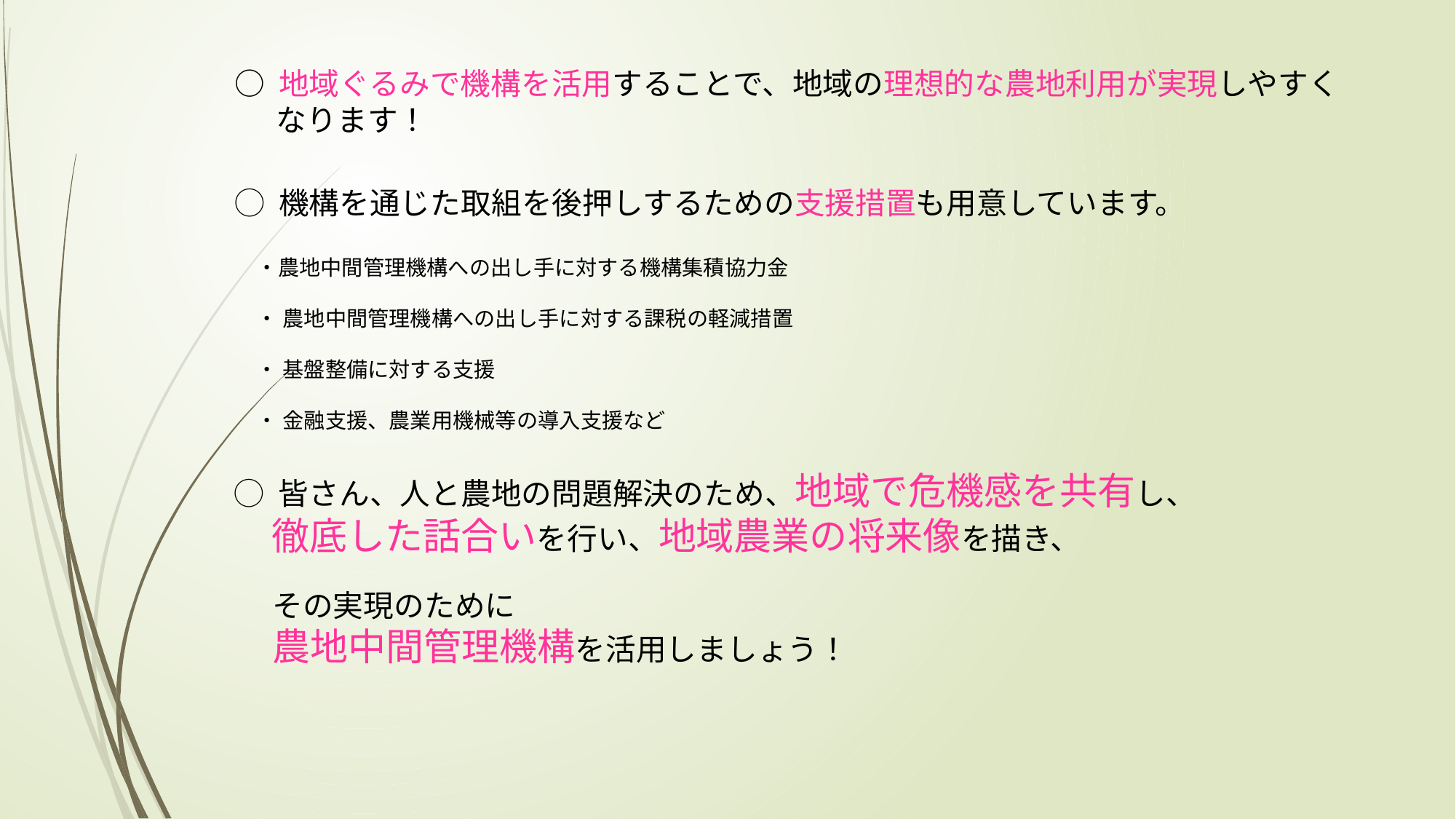

○ 地域ぐるみで機構を活用することで、地域の理想的な農地利用が実現しやすくなります！
◯ 機構を通じた取組を後押しするための支援措置も用意しています。
・農地中間管理機構への出し手に対する機構集積協力金

・ 農地中間管理機構への出し手に対する課税の軽減措置

・ 基盤整備に対する支援

・ 金融支援、農業用機械等の導入支援など
◯ 皆さん、人と農地の問題解決のため、地域で危機感を共有し、
　徹底した話合いを行い、地域農業の将来像を描き、
その実現のために
農地中間管理機構を活用しましょう！